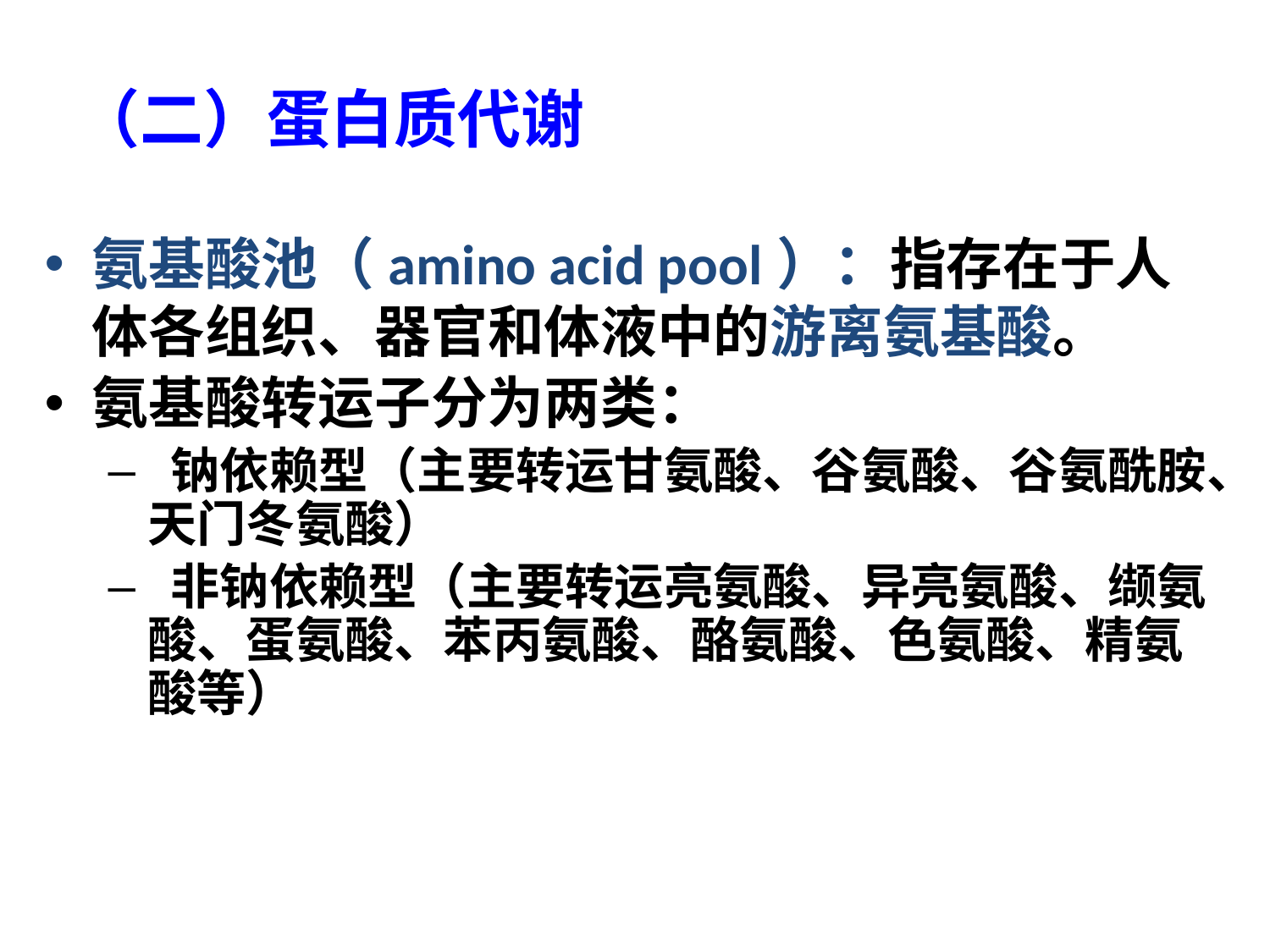

# （二）蛋白质代谢
氨基酸池（amino acid pool）：指存在于人体各组织、器官和体液中的游离氨基酸。
氨基酸转运子分为两类：
 钠依赖型（主要转运甘氨酸、谷氨酸、谷氨酰胺、天门冬氨酸）
 非钠依赖型（主要转运亮氨酸、异亮氨酸、缬氨酸、蛋氨酸、苯丙氨酸、酪氨酸、色氨酸、精氨酸等）